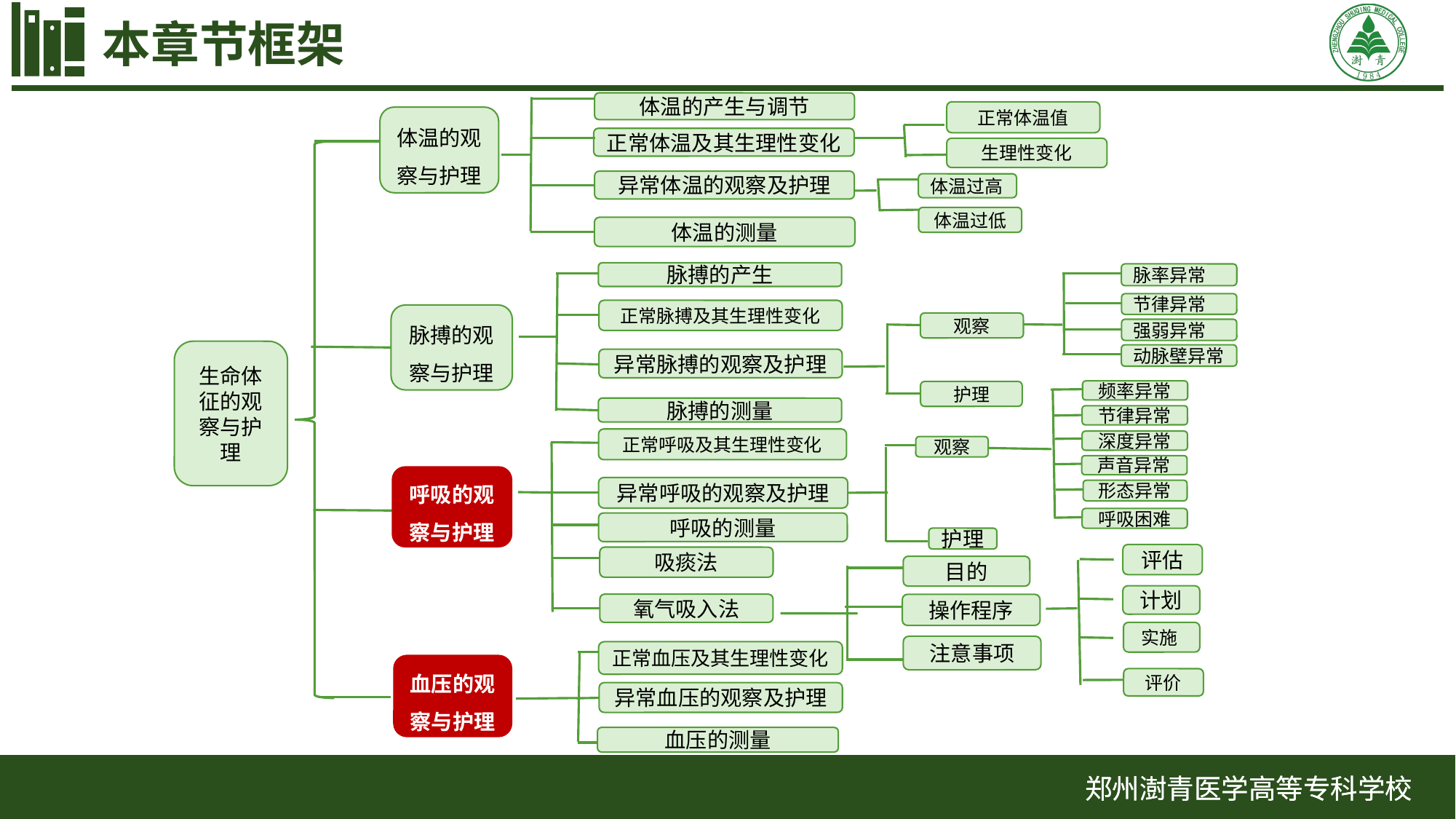

# 本章节框架
体温的产生与调节
正常体温值
生理性变化
异常体温的观察及护理
体温过高
体温过低
体温的测量
正常体温及其生理性变化
体温的观察与护理

脉搏的观察与护理
生命体征的观察与护理
呼吸的观察与护理
血压的观察与护理
脉搏的产生
脉率异常
节律异常
正常脉搏及其生理性变化
观察
强弱异常
动脉壁异常
异常脉搏的观察及护理
护理
脉搏的测量
频率异常
节律异常
正常呼吸及其生理性变化
深度异常
观察
声音异常
异常呼吸的观察及护理
形态异常
呼吸困难
呼吸的测量
护理
评估
吸痰法
目的
计划
氧气吸入法
操作程序
实施
注意事项
评价
正常血压及其生理性变化
异常血压的观察及护理
血压的测量